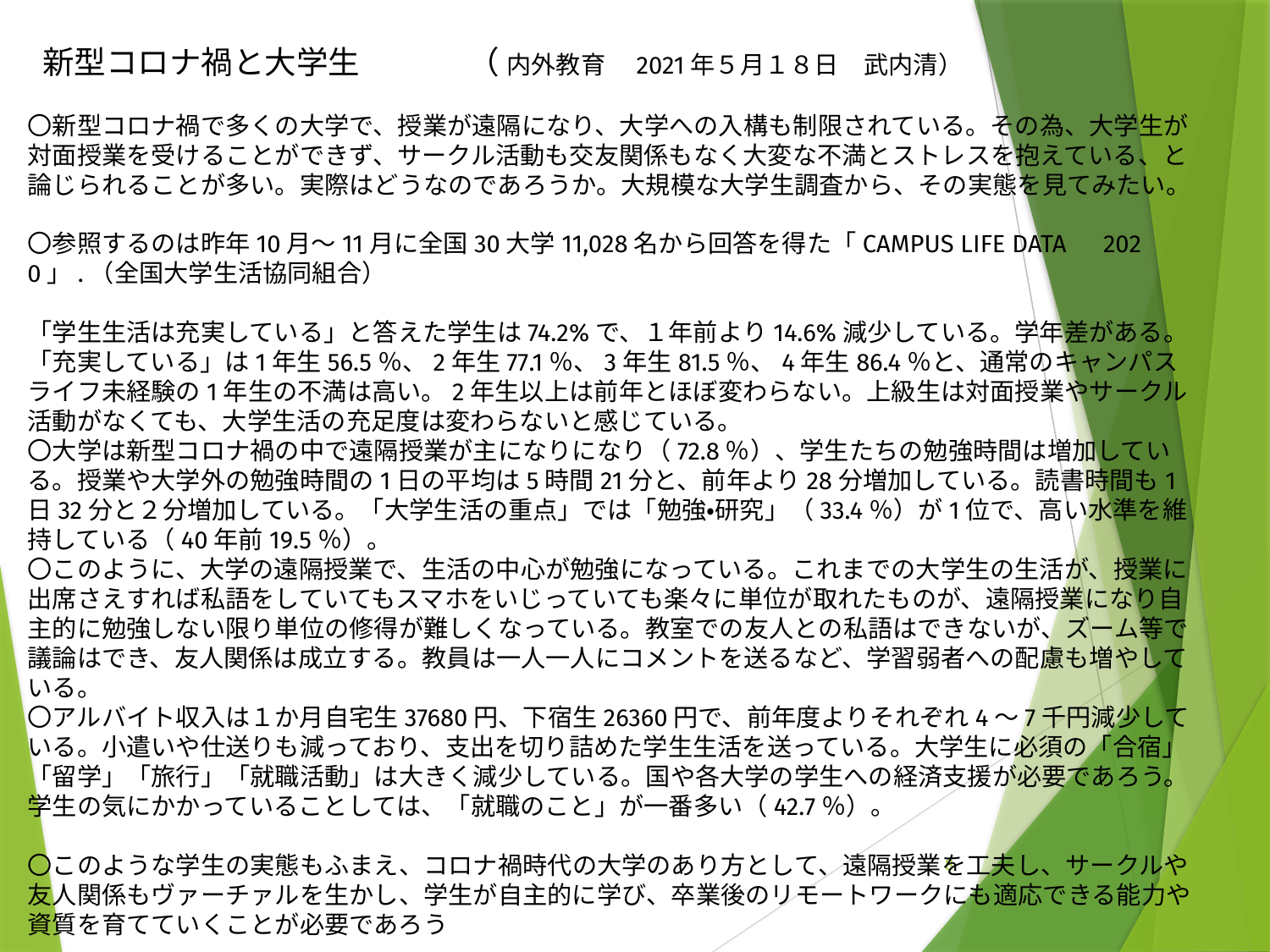

新型コロナ禍と大学生               （ 内外教育　2021年５月１８日　武内清）

〇新型コロナ禍で多くの大学で、授業が遠隔になり、大学への入構も制限されている。その為、大学生が対面授業を受けることができず、サークル活動も交友関係もなく大変な不満とストレスを抱えている、と論じられることが多い。実際はどうなのであろうか。大規模な大学生調査から、その実態を見てみたい。

〇参照するのは昨年10月～11月に全国30大学11,028名から回答を得た「CAMPUS LIFE DATA　2020」.（全国大学生活協同組合）

「学生生活は充実している」と答えた学生は74.2%で、１年前より14.6%減少している。学年差がある。「充実している」は1年生56.5％、2年生77.1％、3年生81.5％、4年生86.4％と、通常のキャンパスライフ未経験の1年生の不満は高い。2年生以上は前年とほぼ変わらない。上級生は対面授業やサークル活動がなくても、大学生活の充足度は変わらないと感じている。
〇大学は新型コロナ禍の中で遠隔授業が主になりになり（72.8％）、学生たちの勉強時間は増加している。授業や大学外の勉強時間の1日の平均は5時間21分と、前年より28分増加している。読書時間も1日32分と２分増加している。「大学生活の重点」では「勉強・研究」（33.4％）が1位で、高い水準を維持している（40年前19.5％）。
〇このように、大学の遠隔授業で、生活の中心が勉強になっている。これまでの大学生の生活が、授業に出席さえすれば私語をしていてもスマホをいじっていても楽々に単位が取れたものが、遠隔授業になり自主的に勉強しない限り単位の修得が難しくなっている。教室での友人との私語はできないが、ズーム等で議論はでき、友人関係は成立する。教員は一人一人にコメントを送るなど、学習弱者への配慮も増やしている。
〇アルバイト収入は１か月自宅生37680円、下宿生26360円で、前年度よりそれぞれ4～7千円減少している。小遣いや仕送りも減っており、支出を切り詰めた学生生活を送っている。大学生に必須の「合宿」「留学」「旅行」「就職活動」は大きく減少している。国や各大学の学生への経済支援が必要であろう。学生の気にかかっていることしては、「就職のこと」が一番多い（42.7％）。

〇このような学生の実態もふまえ、コロナ禍時代の大学のあり方として、遠隔授業を工夫し、サークルや友人関係もヴァーチァルを生かし、学生が自主的に学び、卒業後のリモートワークにも適応できる能力や資質を育てていくことが必要であろう

8